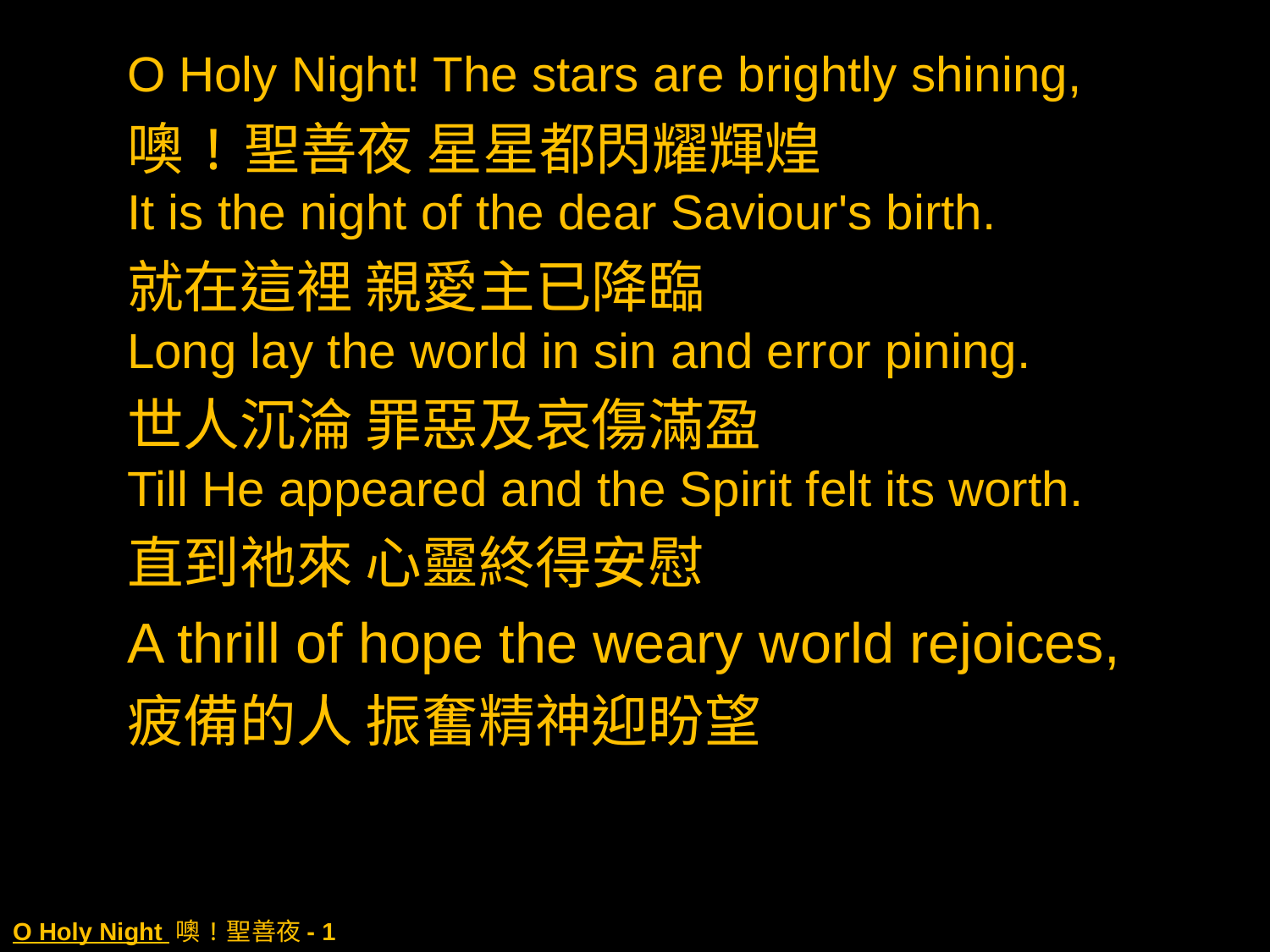

O Holy Night! The stars are brightly shining,
	噢!聖善夜 星星都閃耀輝煌
It is the night of the dear Saviour's birth.
	就在這裡 親愛主已降臨
Long lay the world in sin and error pining.
	世人沉淪 罪惡及哀傷滿盈
Till He appeared and the Spirit felt its worth.
	直到祂來 心靈終得安慰
	A thrill of hope the weary world rejoices,
 	疲備的人 振奮精神迎盼望
# O Holy Night 噢!聖善夜- 1